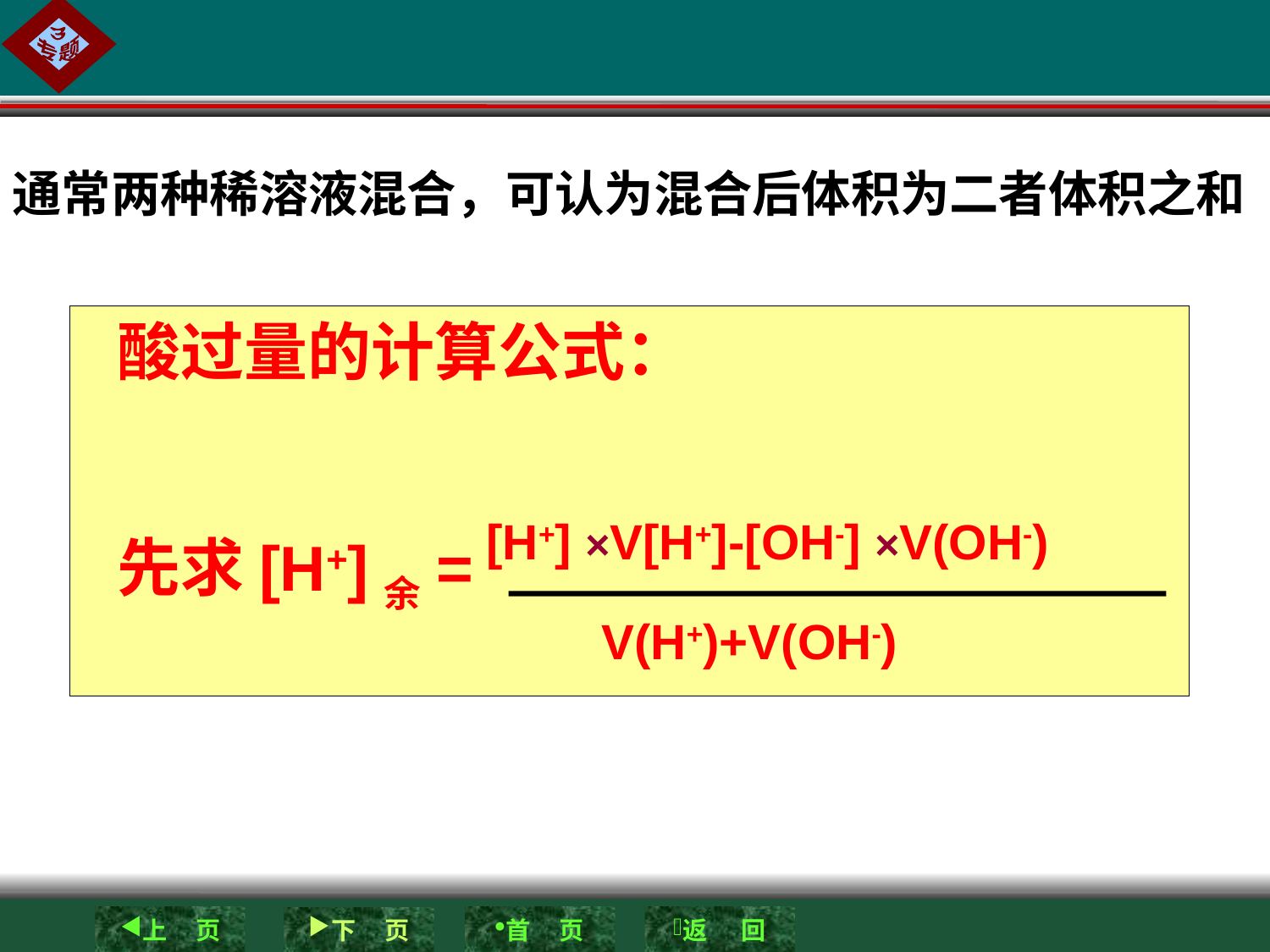

通常两种稀溶液混合，可认为混合后体积为二者体积之和

酸过量的计算公式：

先求[H+]余=
[H+] ×V[H+]-[OH-] ×V(OH-)

V(H+)+V(OH-)